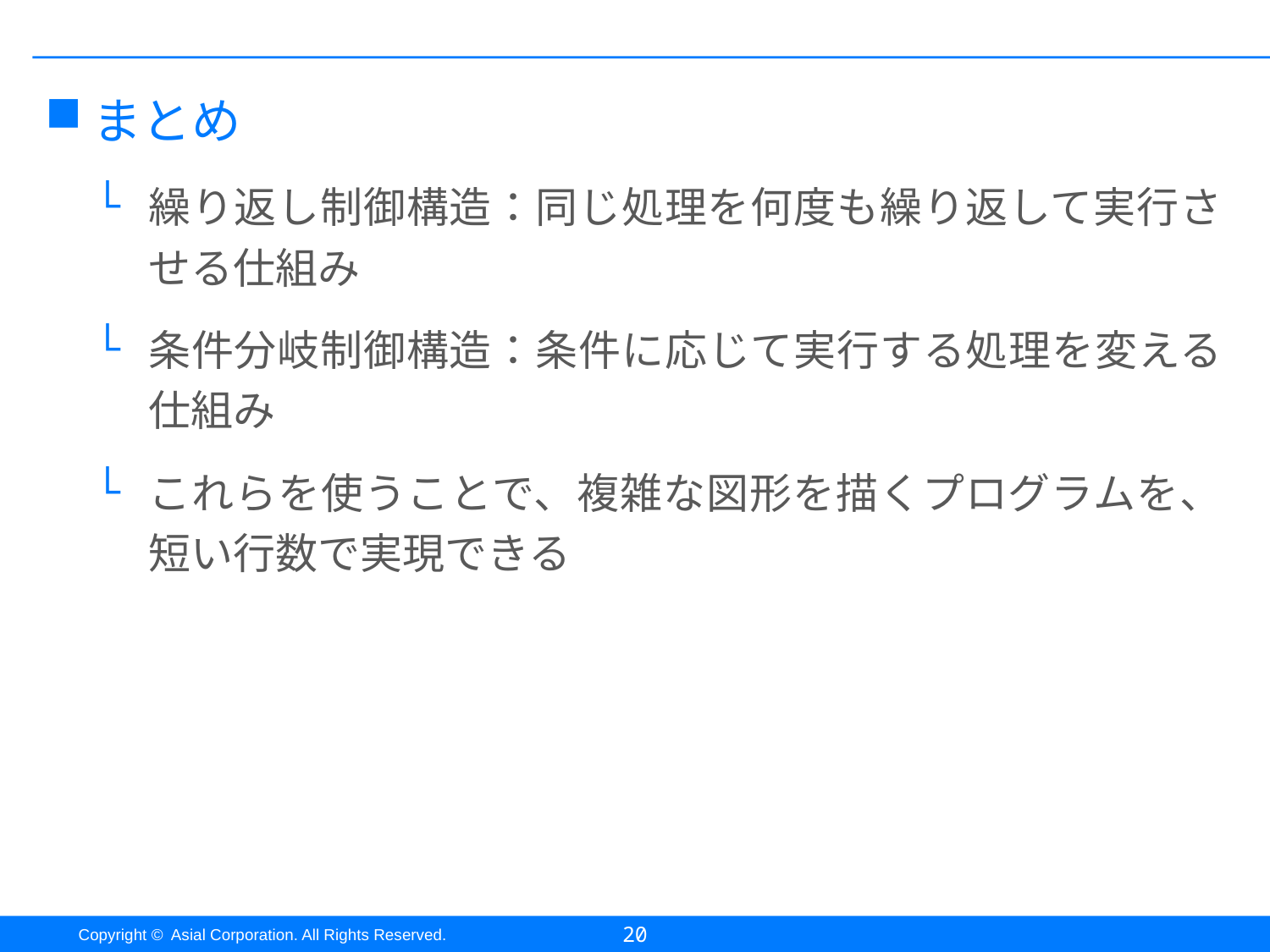

#

まとめ
繰り返し制御構造：同じ処理を何度も繰り返して実行させる仕組み
条件分岐制御構造：条件に応じて実行する処理を変える仕組み
これらを使うことで、複雑な図形を描くプログラムを、短い行数で実現できる

20